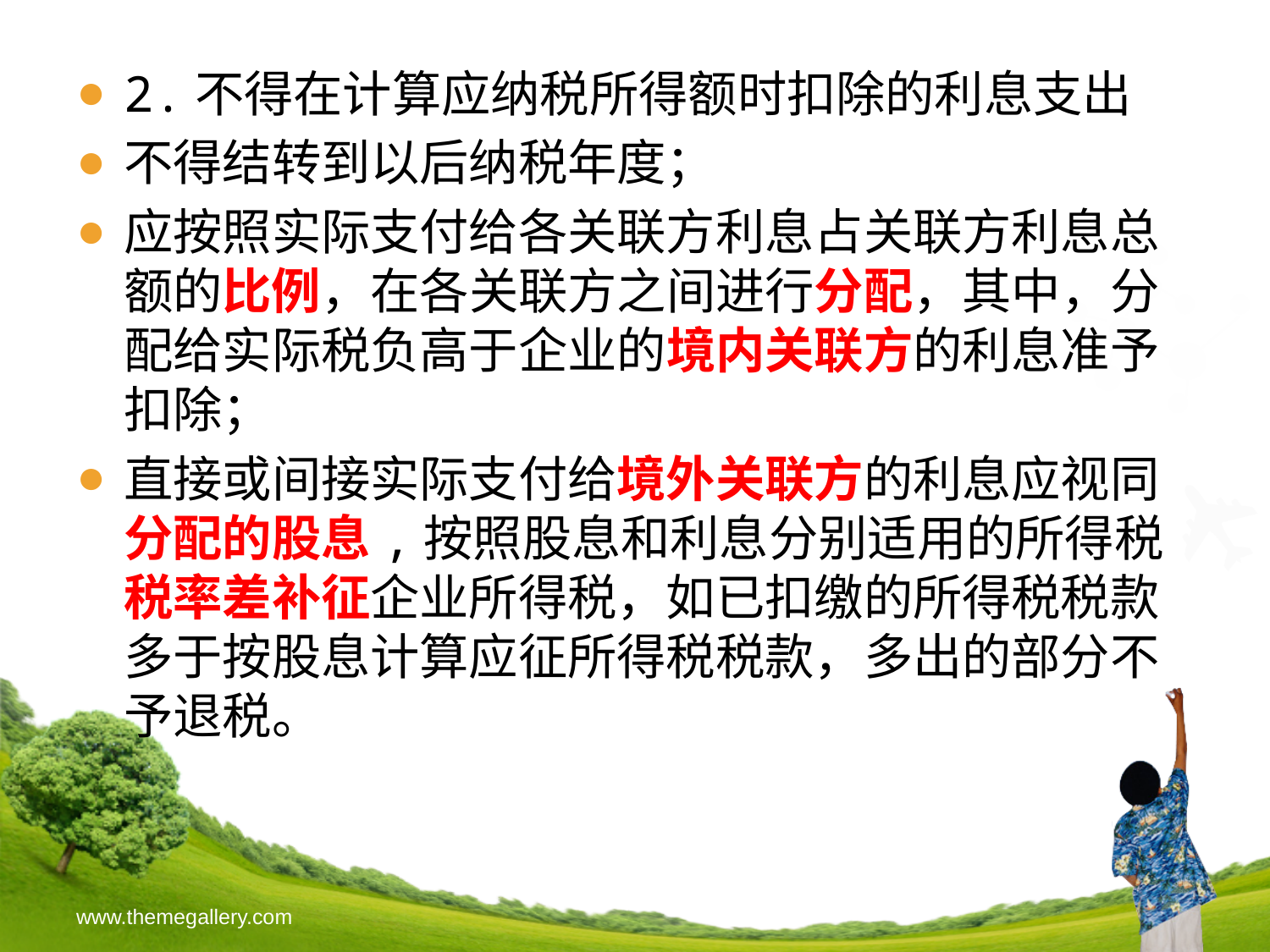

2.不得在计算应纳税所得额时扣除的利息支出
不得结转到以后纳税年度；
应按照实际支付给各关联方利息占关联方利息总额的比例，在各关联方之间进行分配，其中，分配给实际税负高于企业的境内关联方的利息准予扣除；
直接或间接实际支付给境外关联方的利息应视同分配的股息,按照股息和利息分别适用的所得税税率差补征企业所得税，如已扣缴的所得税税款多于按股息计算应征所得税税款，多出的部分不予退税。
www.themegallery.com